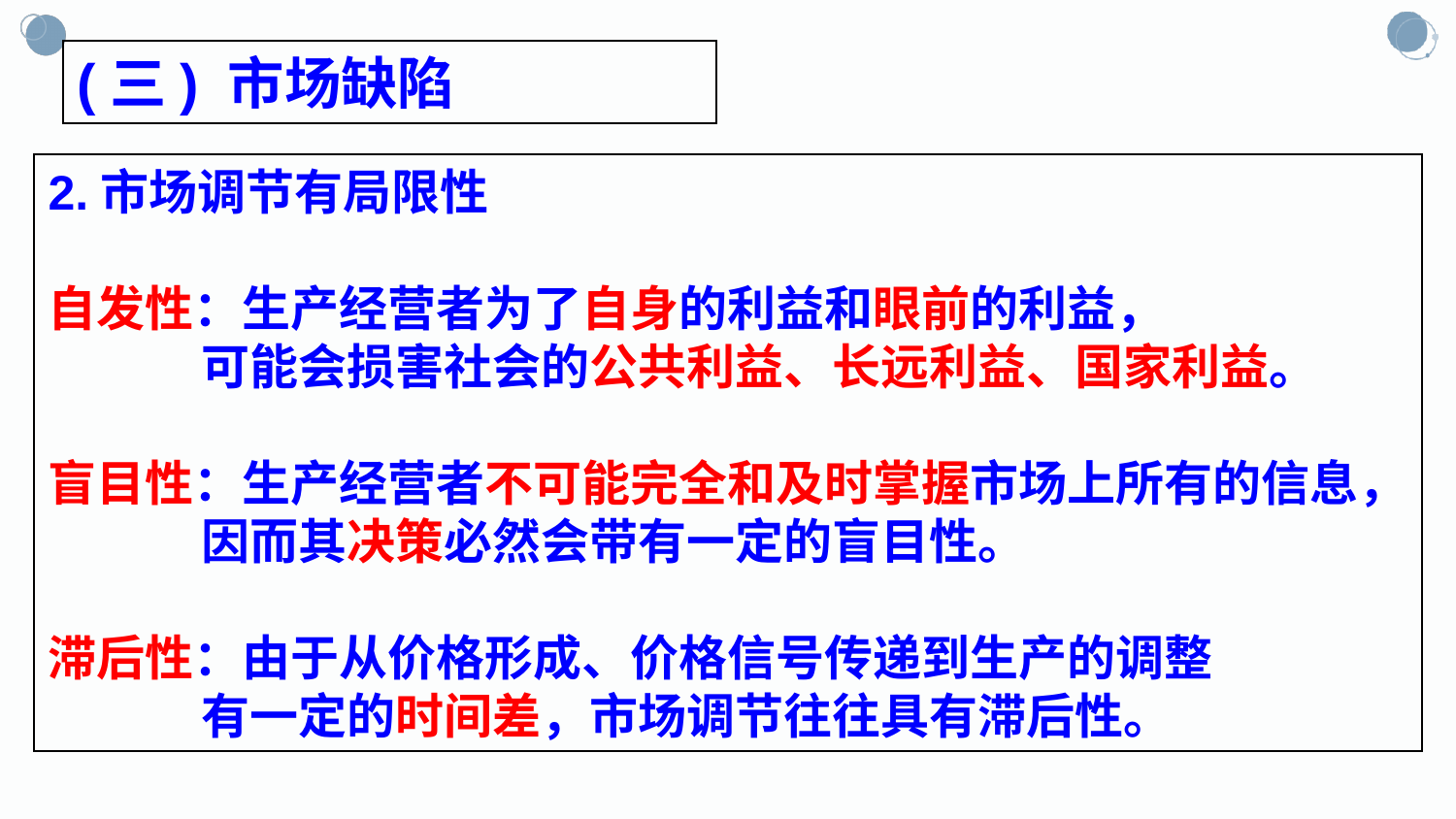

(三) 市场缺陷
2.市场调节有局限性

自发性：生产经营者为了自身的利益和眼前的利益，
             可能会损害社会的公共利益、长远利益、国家利益。

盲目性：生产经营者不可能完全和及时掌握市场上所有的信息，
             因而其决策必然会带有一定的盲目性。

滞后性：由于从价格形成、价格信号传递到生产的调整
             有一定的时间差，市场调节往往具有滞后性。